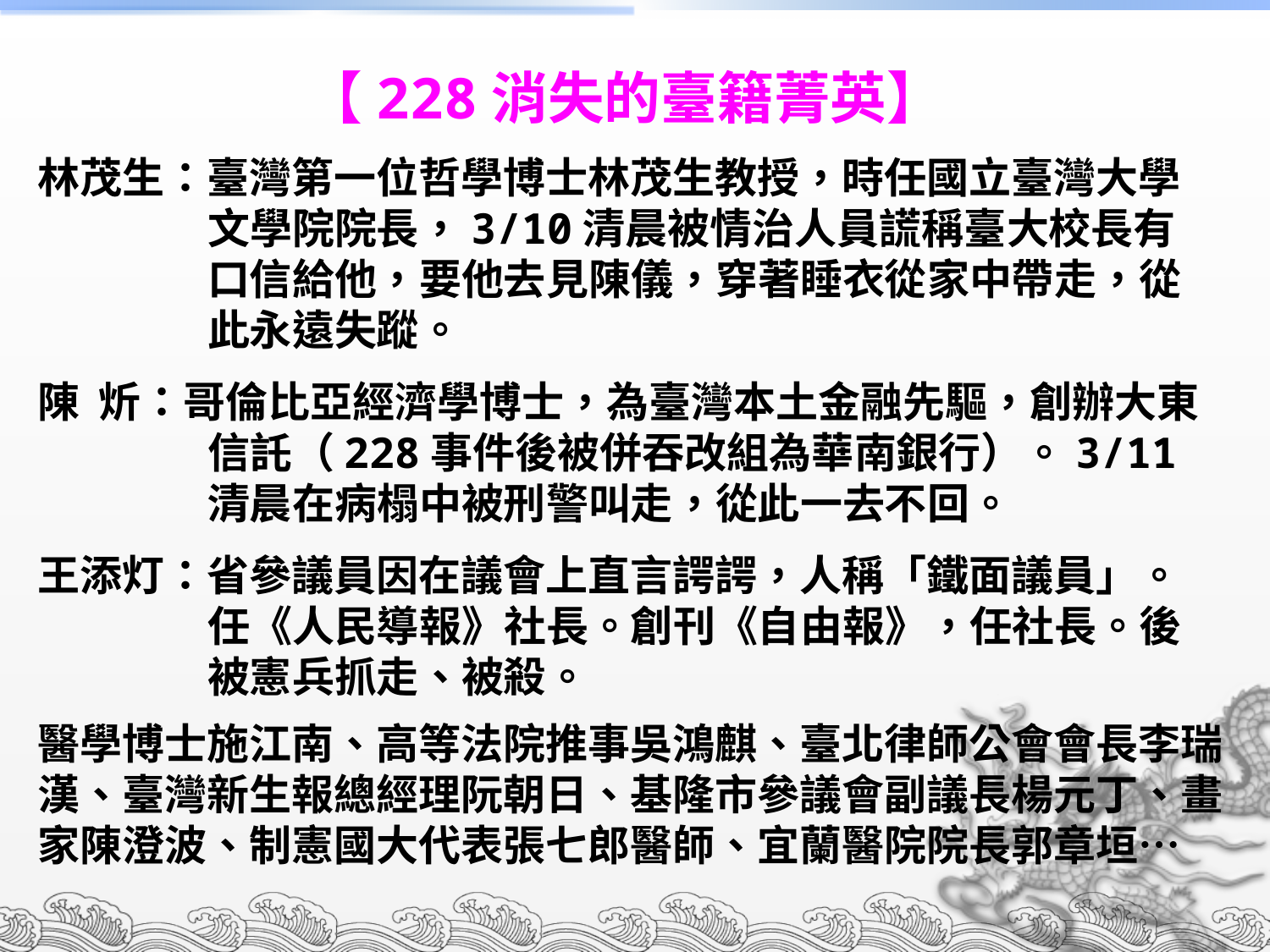

【228消失的臺籍菁英】
林茂生：臺灣第一位哲學博士林茂生教授，時任國立臺灣大學文學院院長，3/10清晨被情治人員謊稱臺大校長有口信給他，要他去見陳儀，穿著睡衣從家中帶走，從此永遠失蹤。
陳  炘：哥倫比亞經濟學博士，為臺灣本土金融先驅，創辦大東信託（228事件後被併吞改組為華南銀行）。3/11清晨在病榻中被刑警叫走，從此一去不回。
王添灯：省參議員因在議會上直言諤諤，人稱「鐵面議員」。任《人民導報》社長。創刊《自由報》，任社長。後被憲兵抓走、被殺。
醫學博士施江南、高等法院推事吳鴻麒、臺北律師公會會長李瑞漢、臺灣新生報總經理阮朝日、基隆市參議會副議長楊元丁、畫家陳澄波、制憲國大代表張七郎醫師、宜蘭醫院院長郭章垣…